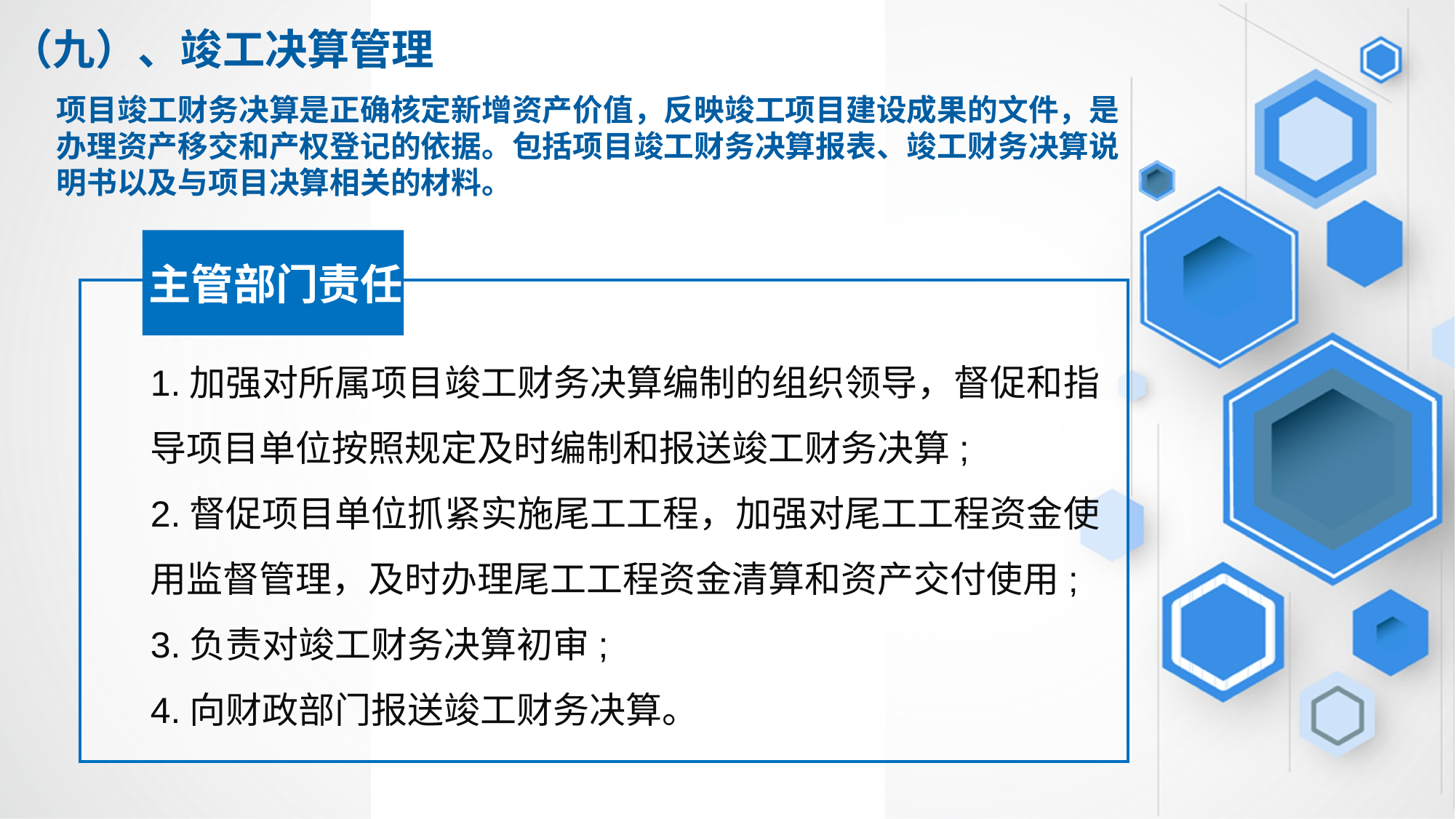

（九）、竣工决算管理
项目竣工财务决算是正确核定新增资产价值，反映竣工项目建设成果的文件，是办理资产移交和产权登记的依据。包括项目竣工财务决算报表、竣工财务决算说明书以及与项目决算相关的材料。

主管部门责任

1.加强对所属项目竣工财务决算编制的组织领导，督促和指导项目单位按照规定及时编制和报送竣工财务决算;
2.督促项目单位抓紧实施尾工工程，加强对尾工工程资金使用监督管理，及时办理尾工工程资金清算和资产交付使用;
3.负责对竣工财务决算初审;
4.向财政部门报送竣工财务决算。